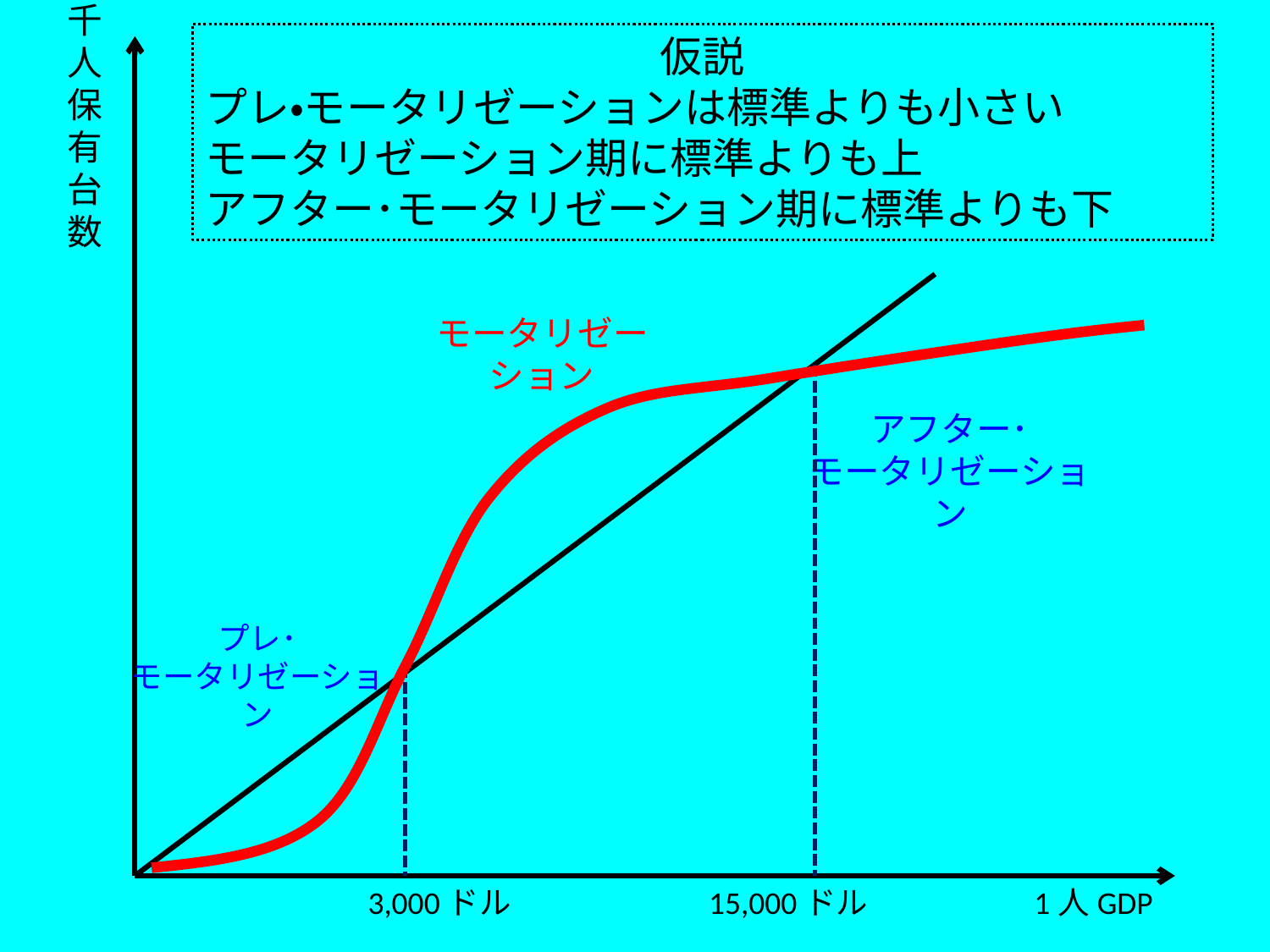

仮説
プレ・モータリゼーションは標準よりも小さい
モータリゼーション期に標準よりも上
アフター･モータリゼーション期に標準よりも下
千人保有台数
モータリゼーション

アフター･
モータリゼーション
プレ･
モータリゼーション
  	             3,000ドル	                        15,000ドル                      1人GDP